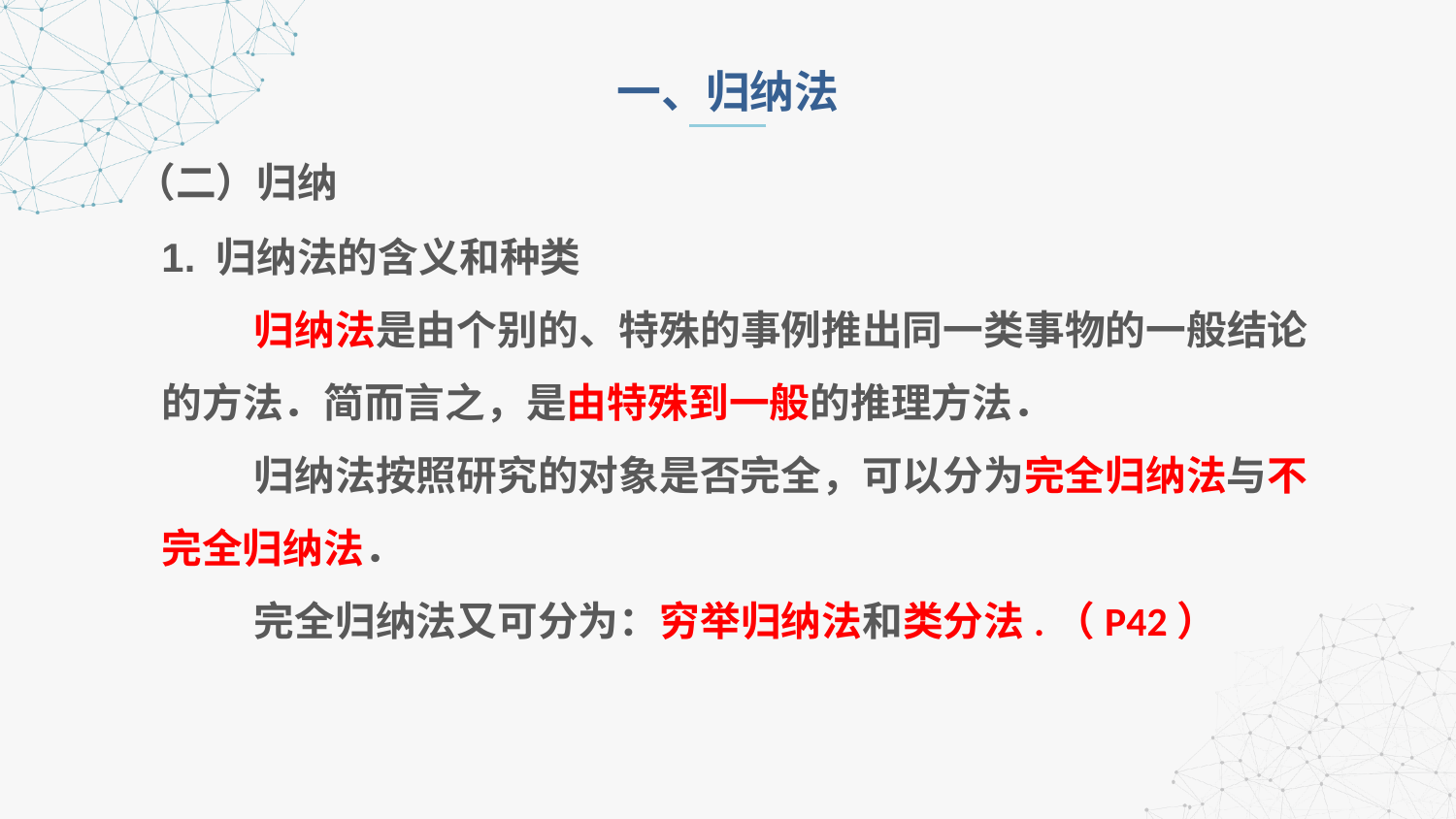

一、归纳法
（二）归纳
1. 归纳法的含义和种类
         归纳法是由个别的、特殊的事例推出同一类事物的一般结论的方法．简而言之，是由特殊到一般的推理方法．
         归纳法按照研究的对象是否完全，可以分为完全归纳法与不完全归纳法．
         完全归纳法又可分为：穷举归纳法和类分法.（P42）